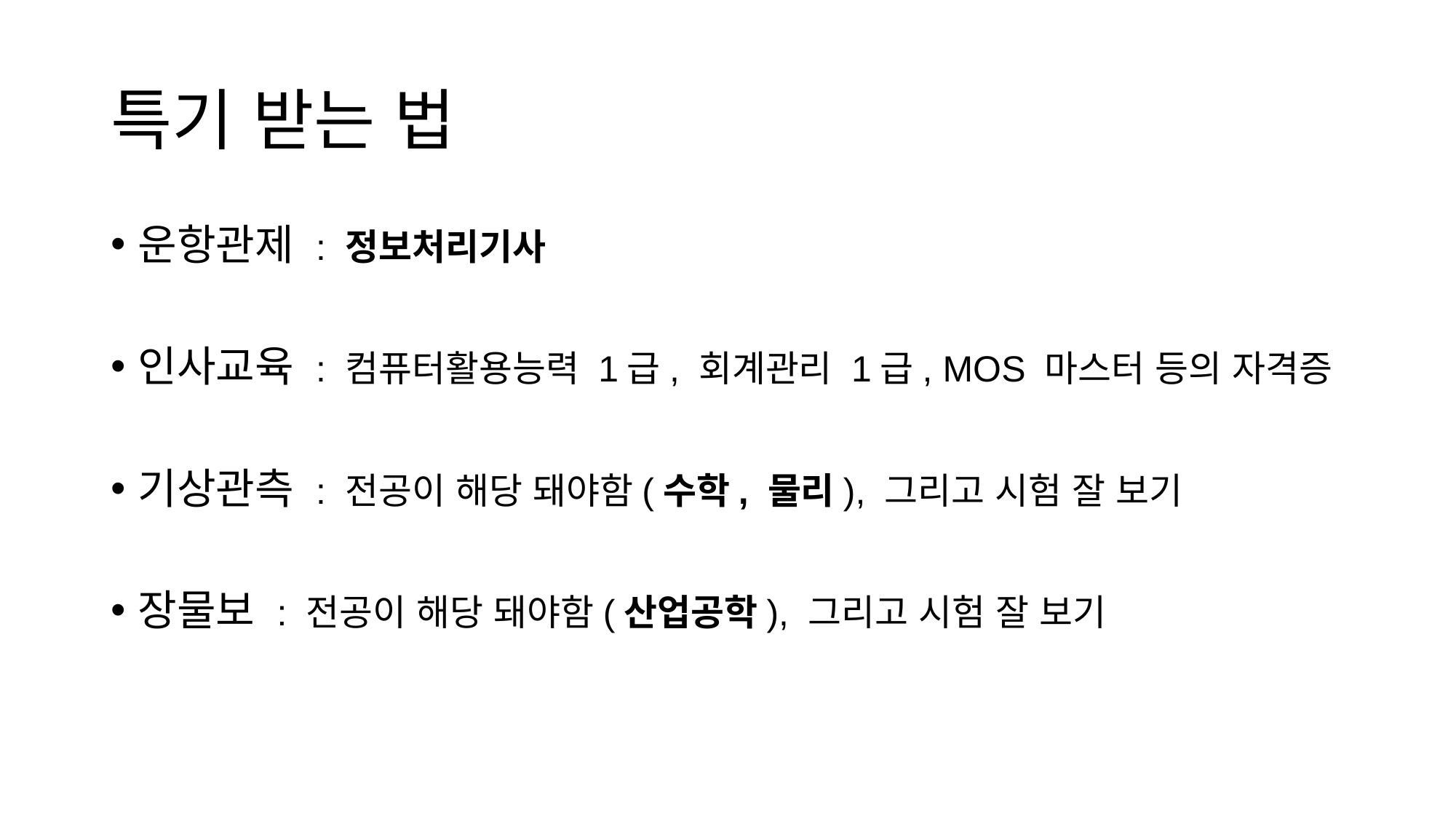

# 특기 받는 법
운항관제 : 정보처리기사

인사교육 : 컴퓨터활용능력 1급, 회계관리 1급, MOS 마스터 등의 자격증

기상관측 : 전공이 해당 돼야함(수학, 물리), 그리고 시험 잘 보기

장물보 : 전공이 해당 돼야함(산업공학), 그리고 시험 잘 보기